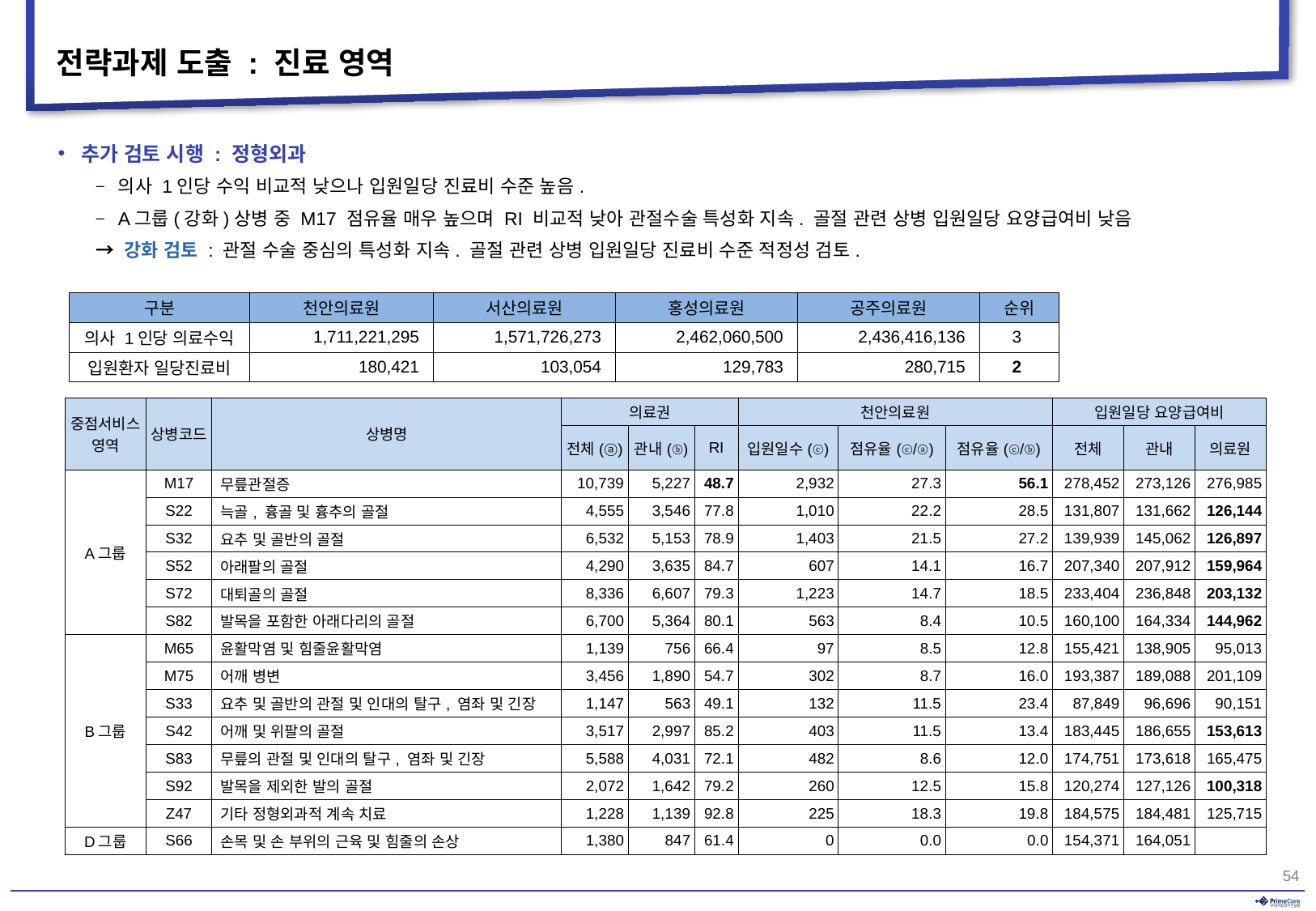

# 전략과제 도출 : 진료 영역
추가 검토 시행 : 정형외과
의사 1인당 수익 비교적 낮으나 입원일당 진료비 수준 높음.
A그룹(강화)상병 중 M17 점유율 매우 높으며 RI 비교적 낮아 관절수술 특성화 지속. 골절 관련 상병 입원일당 요양급여비 낮음
→ 강화 검토 : 관절 수술 중심의 특성화 지속. 골절 관련 상병 입원일당 진료비 수준 적정성 검토.

| 구분 | 천안의료원 | 서산의료원 | 홍성의료원 | 공주의료원 | 순위 |
| --- | --- | --- | --- | --- | --- |
| 의사 1인당 의료수익 | 1,711,221,295 | 1,571,726,273 | 2,462,060,500 | 2,436,416,136 | 3 |
| 입원환자 일당진료비 | 180,421 | 103,054 | 129,783 | 280,715 | 2 |
| 중점서비스 영역 | 상병코드 | 상병명 | 의료권 |  |  | 천안의료원 |  |  | 입원일당 요양급여비 |  |  |
| --- | --- | --- | --- | --- | --- | --- | --- | --- | --- | --- | --- |
|  |  |  | 전체(ⓐ) | 관내(ⓑ) | RI | 입원일수(ⓒ) | 점유율(ⓒ/ⓐ) | 점유율(ⓒ/ⓑ) | 전체 | 관내 | 의료원 |
| A그룹 | M17 | 무릎관절증 | 10,739 | 5,227 | 48.7 | 2,932 | 27.3 | 56.1 | 278,452 | 273,126 | 276,985 |
|  | S22 | 늑골, 흉골 및 흉추의 골절 | 4,555 | 3,546 | 77.8 | 1,010 | 22.2 | 28.5 | 131,807 | 131,662 | 126,144 |
|  | S32 | 요추 및 골반의 골절 | 6,532 | 5,153 | 78.9 | 1,403 | 21.5 | 27.2 | 139,939 | 145,062 | 126,897 |
|  | S52 | 아래팔의 골절 | 4,290 | 3,635 | 84.7 | 607 | 14.1 | 16.7 | 207,340 | 207,912 | 159,964 |
|  | S72 | 대퇴골의 골절 | 8,336 | 6,607 | 79.3 | 1,223 | 14.7 | 18.5 | 233,404 | 236,848 | 203,132 |
|  | S82 | 발목을 포함한 아래다리의 골절 | 6,700 | 5,364 | 80.1 | 563 | 8.4 | 10.5 | 160,100 | 164,334 | 144,962 |
| B그룹 | M65 | 윤활막염 및 힘줄윤활막염 | 1,139 | 756 | 66.4 | 97 | 8.5 | 12.8 | 155,421 | 138,905 | 95,013 |
|  | M75 | 어깨 병변 | 3,456 | 1,890 | 54.7 | 302 | 8.7 | 16.0 | 193,387 | 189,088 | 201,109 |
|  | S33 | 요추 및 골반의 관절 및 인대의 탈구, 염좌 및 긴장 | 1,147 | 563 | 49.1 | 132 | 11.5 | 23.4 | 87,849 | 96,696 | 90,151 |
|  | S42 | 어깨 및 위팔의 골절 | 3,517 | 2,997 | 85.2 | 403 | 11.5 | 13.4 | 183,445 | 186,655 | 153,613 |
|  | S83 | 무릎의 관절 및 인대의 탈구, 염좌 및 긴장 | 5,588 | 4,031 | 72.1 | 482 | 8.6 | 12.0 | 174,751 | 173,618 | 165,475 |
|  | S92 | 발목을 제외한 발의 골절 | 2,072 | 1,642 | 79.2 | 260 | 12.5 | 15.8 | 120,274 | 127,126 | 100,318 |
|  | Z47 | 기타 정형외과적 계속 치료 | 1,228 | 1,139 | 92.8 | 225 | 18.3 | 19.8 | 184,575 | 184,481 | 125,715 |
| D그룹 | S66 | 손목 및 손 부위의 근육 및 힘줄의 손상 | 1,380 | 847 | 61.4 | 0 | 0.0 | 0.0 | 154,371 | 164,051 |  |